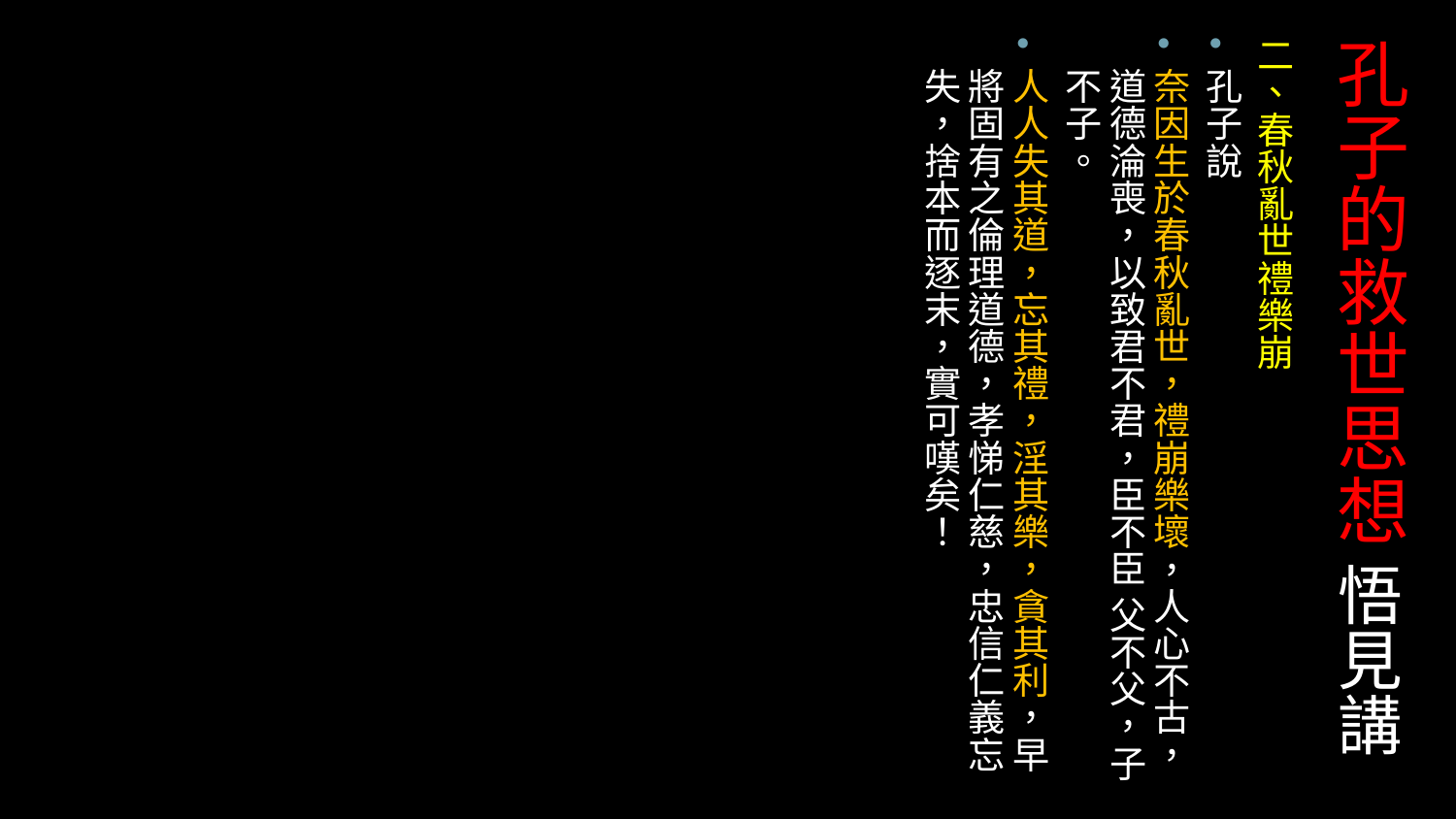

二、春秋亂世禮樂崩
孔子說
奈因生於春秋亂世，禮崩樂壞，人心不古，道德淪喪，以致君不君，臣不臣 父不父，子不子。
人人失其道，忘其禮，淫其樂，貪其利，早將固有之倫理道德，孝悌仁慈，忠信仁義忘失，捨本而逐末，實可嘆矣！

# 孔子的救世思想 悟見講